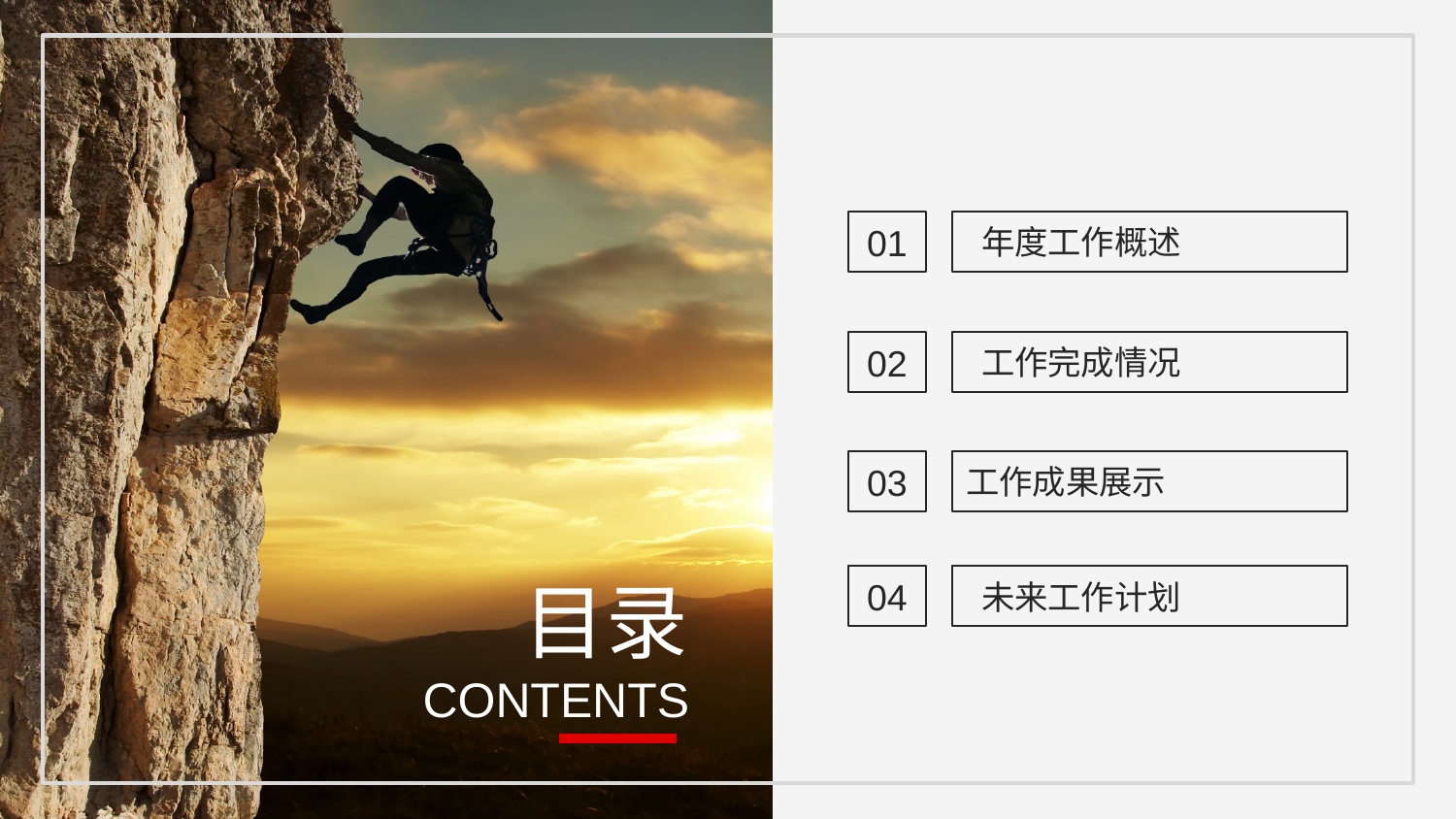

01
 年度工作概述
02
 工作完成情况
03
工作成果展示
目录
04
 未来工作计划
CONTENTS